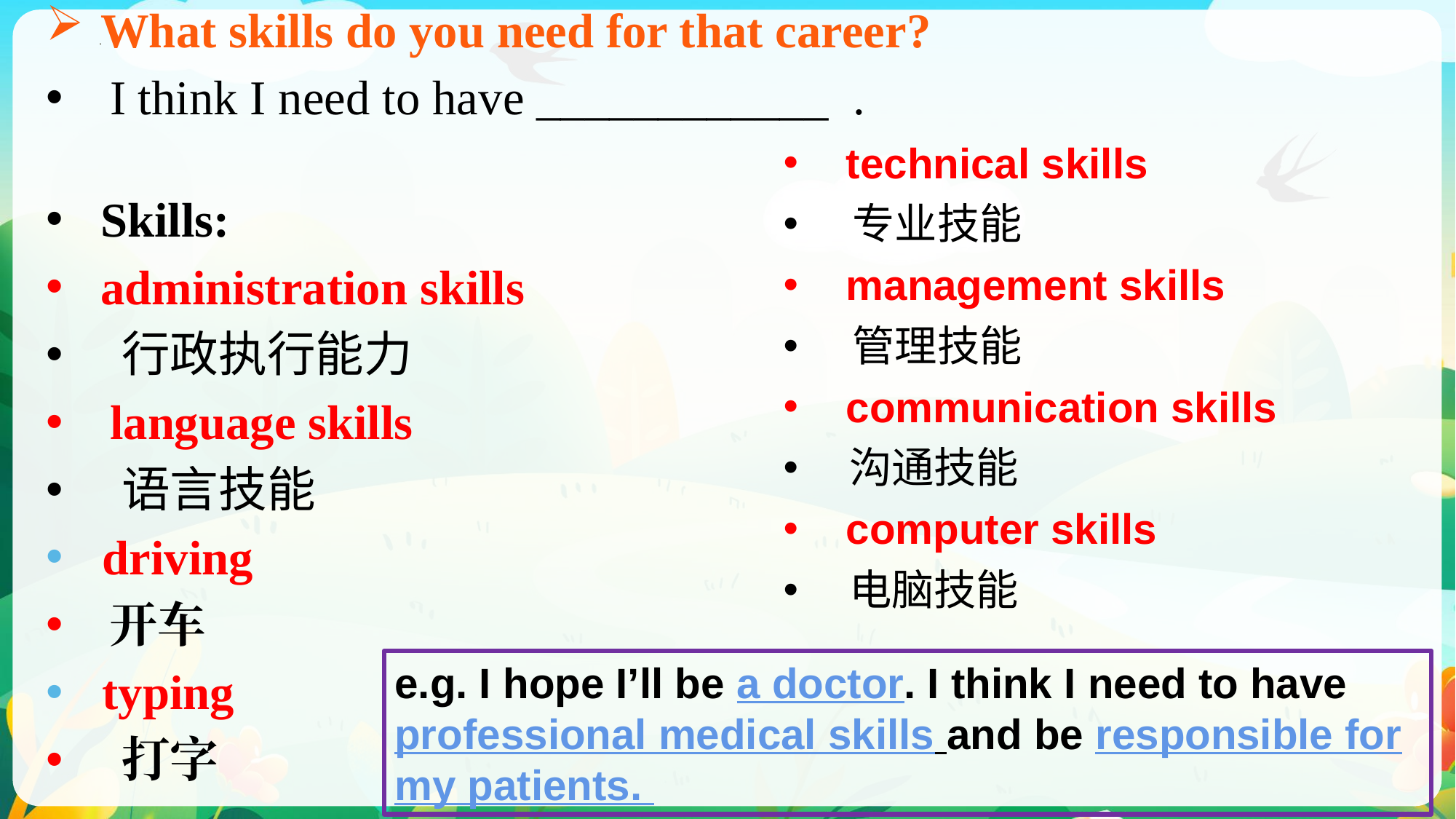

What skills do you need for that career?
   I think I need to have ____________  .

Skills:
administration skills
   行政执行能力
   language skills
   语言技能
  driving
  开车
  typing
   打字
   technical skills
   专业技能
   management skills
   管理技能
   communication skills
   沟通技能
   computer skills
   电脑技能

e.g. I hope I’ll be a doctor. I think I need to have professional medical skills and be responsible for my patients.